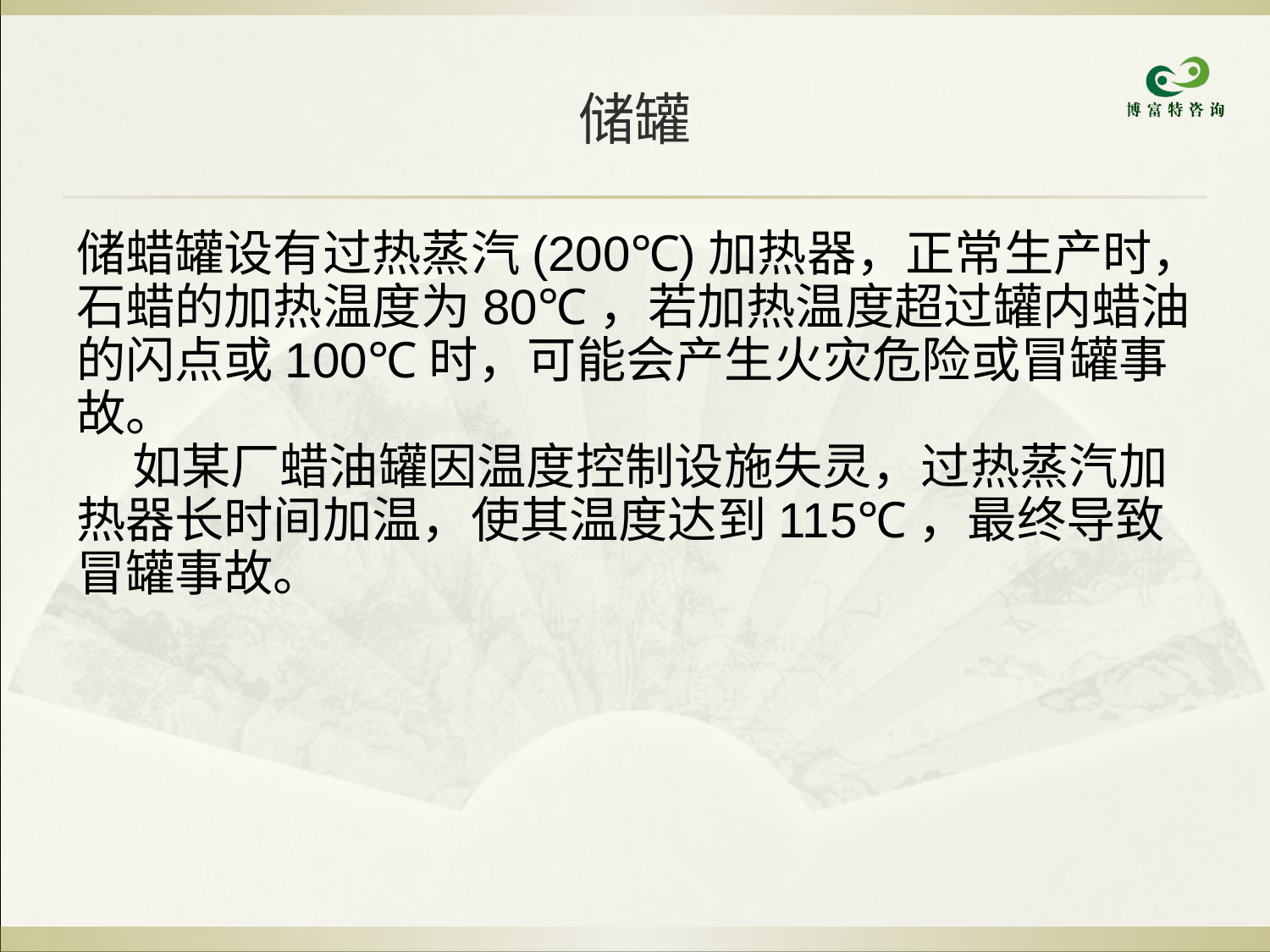

储罐
储蜡罐设有过热蒸汽(200℃)加热器，正常生产时，石蜡的加热温度为80℃，若加热温度超过罐内蜡油的闪点或100℃时，可能会产生火灾危险或冒罐事故。
    如某厂蜡油罐因温度控制设施失灵，过热蒸汽加热器长时间加温，使其温度达到115℃，最终导致冒罐事故。